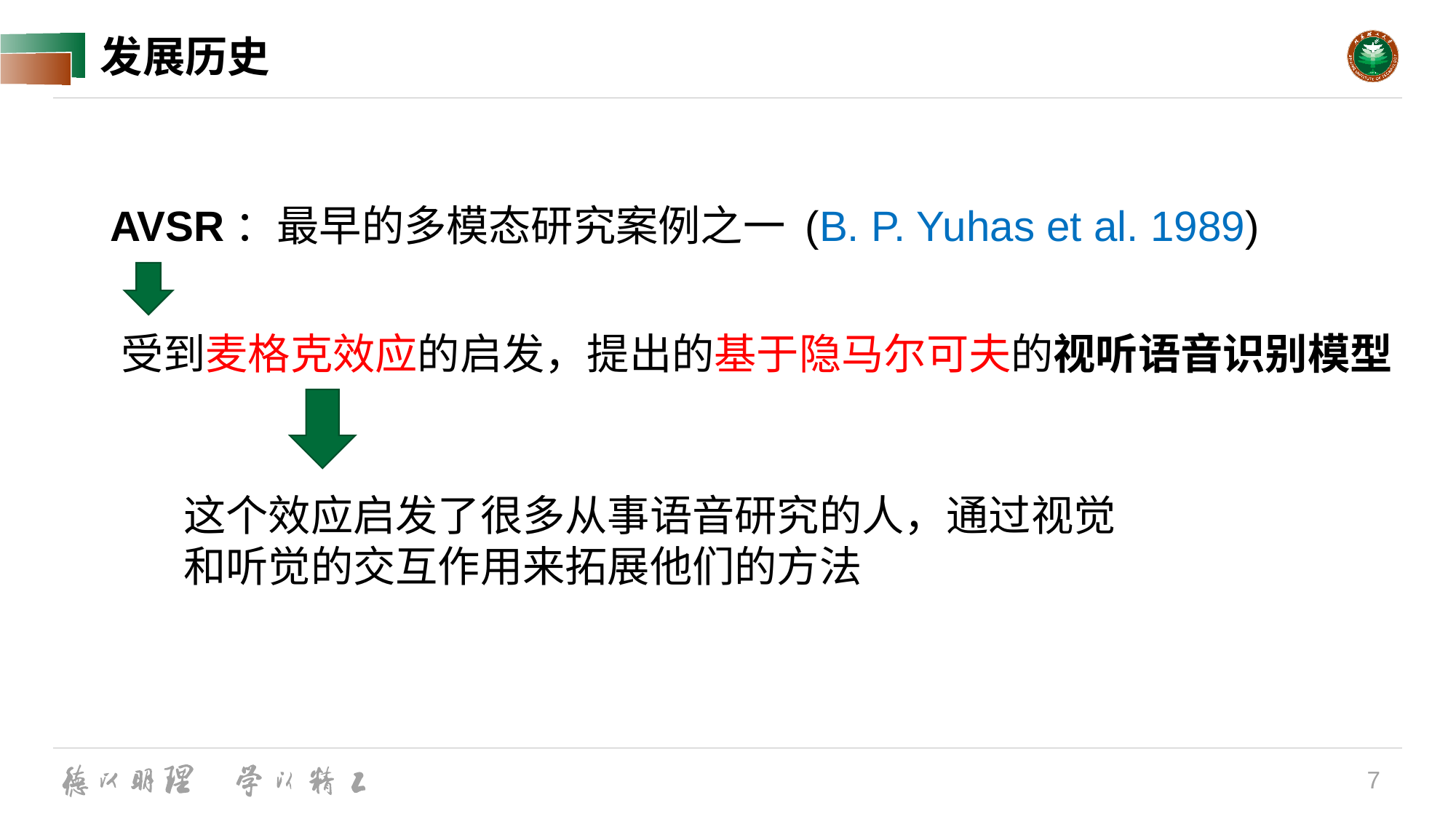

# 发展历史
AVSR：最早的多模态研究案例之一 (B. P. Yuhas et al. 1989)

受到麦格克效应的启发，提出的基于隐马尔可夫的视听语音识别模型

这个效应启发了很多从事语音研究的人，通过视觉和听觉的交互作用来拓展他们的方法